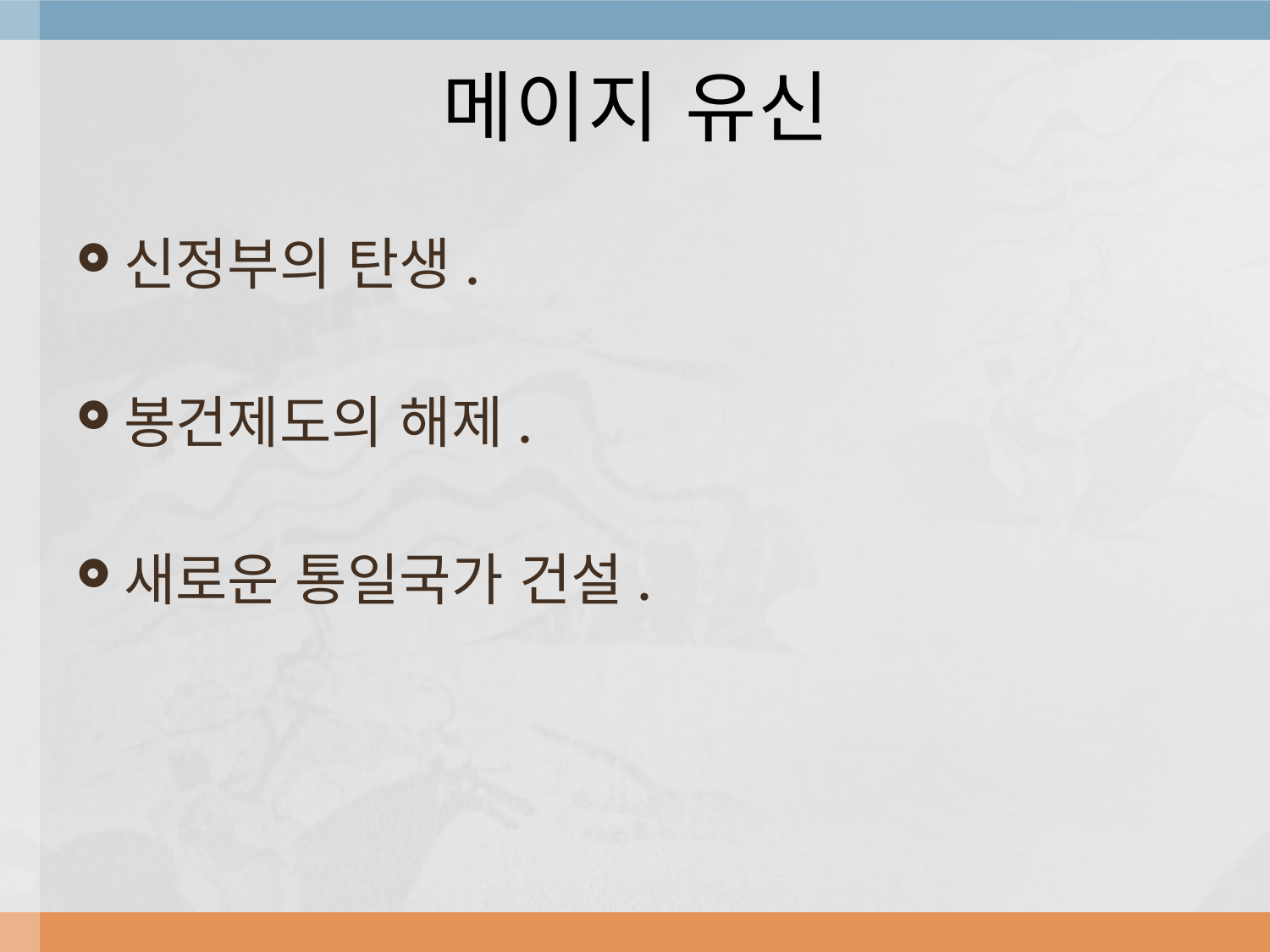

# 메이지 유신
신정부의 탄생.

봉건제도의 해제.

새로운 통일국가 건설.